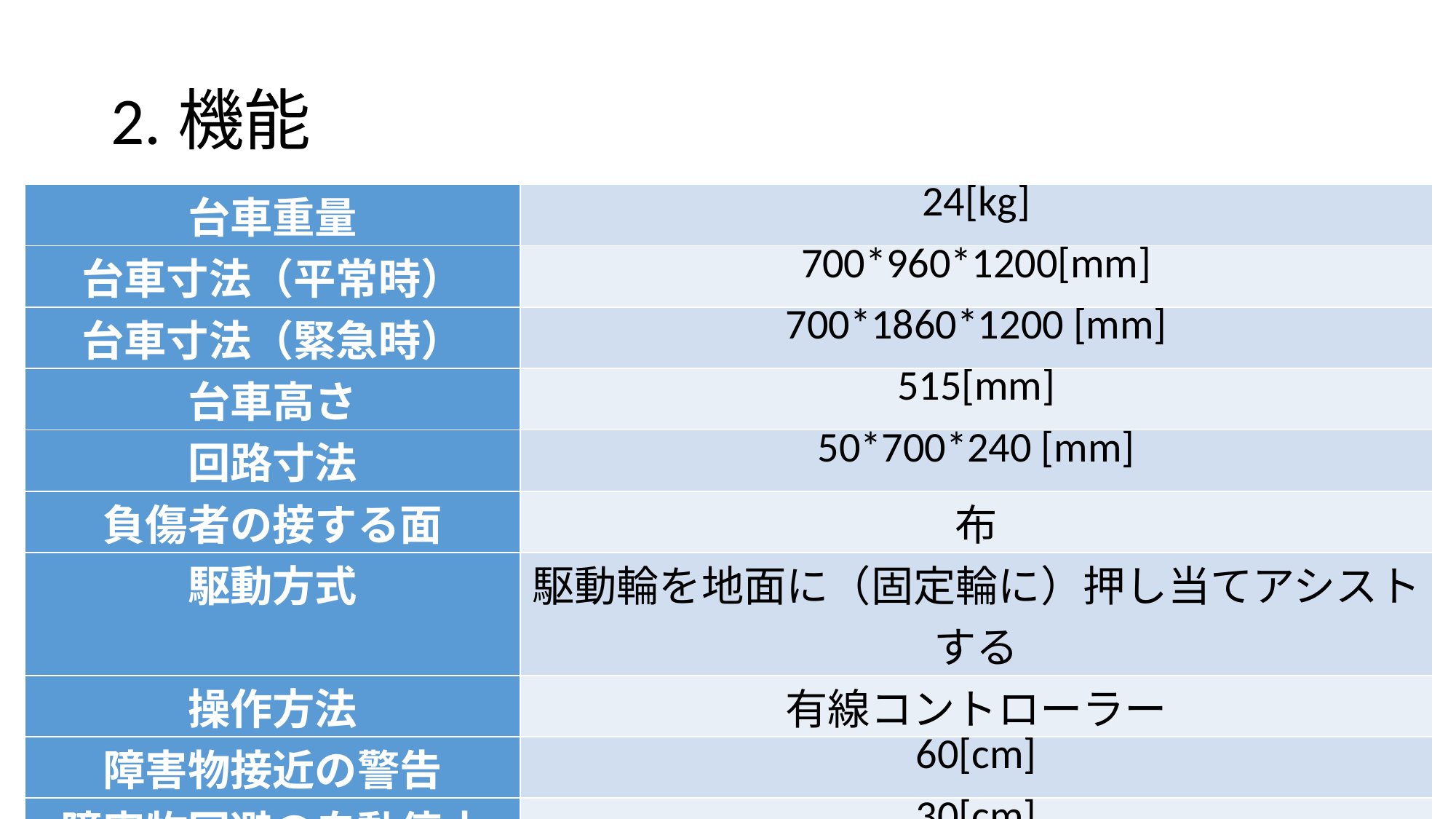

# 2.機能
| 台車重量 | 24[kg] |
| --- | --- |
| 台車寸法（平常時） | 700\*960\*1200[mm] |
| 台車寸法（緊急時） | 700\*1860\*1200 [mm] |
| 台車高さ | 515[mm] |
| 回路寸法 | 50\*700\*240 [mm] |
| 負傷者の接する面 | 布 |
| 駆動方式 | 駆動輪を地面に（固定輪に）押し当てアシストする |
| 操作方法 | 有線コントローラー |
| 障害物接近の警告 | 60[cm] |
| 障害物回避の自動停止 | 30[cm] |